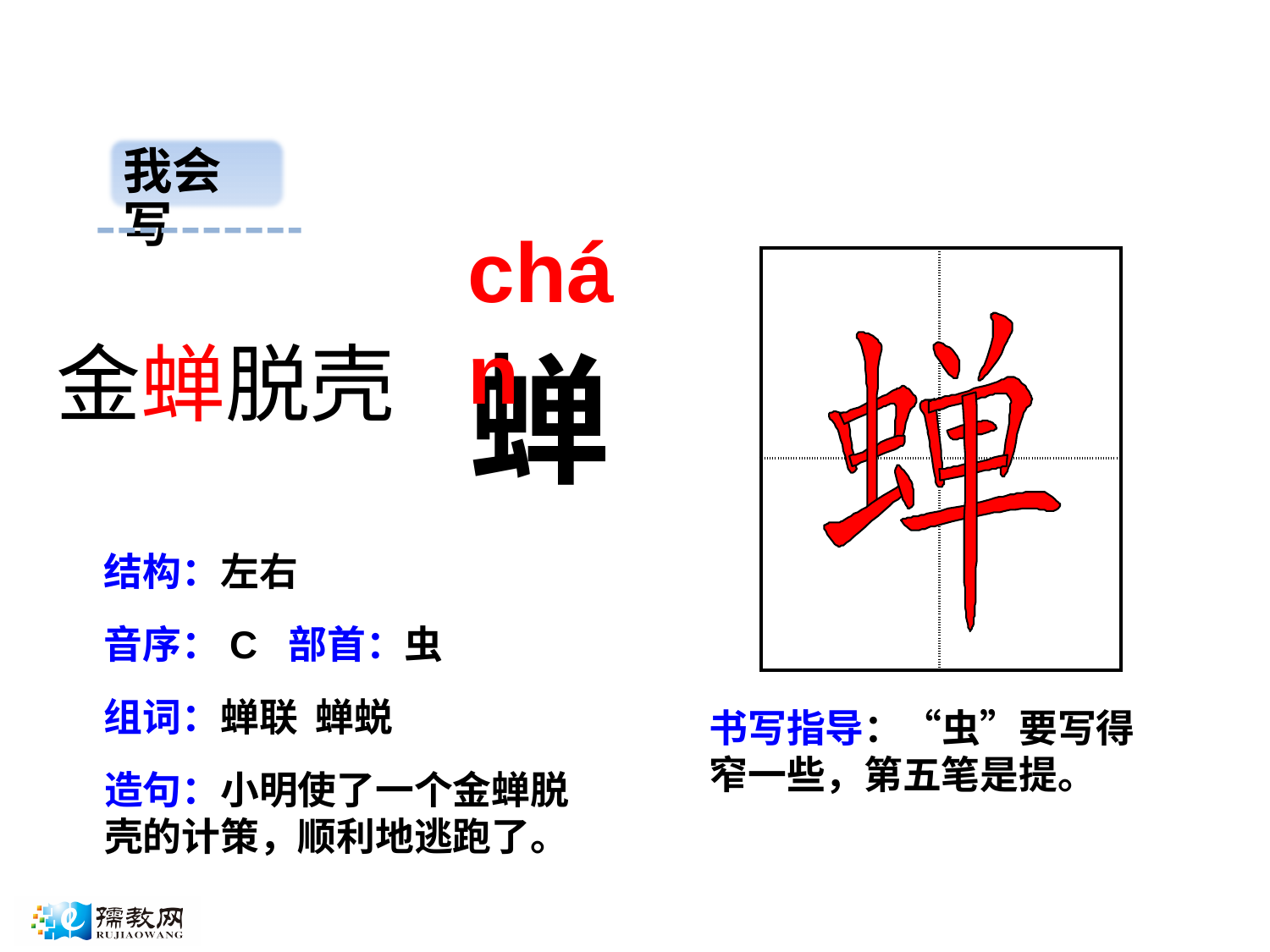

我会写

chán
|  |  |
| --- | --- |
|  |  |

金蝉脱壳
蝉

结构：左右
音序：C  部首：虫
组词：蝉联  蝉蜕
书写指导：“虫”要写得窄一些，第五笔是提。
造句：小明使了一个金蝉脱壳的计策，顺利地逃跑了。